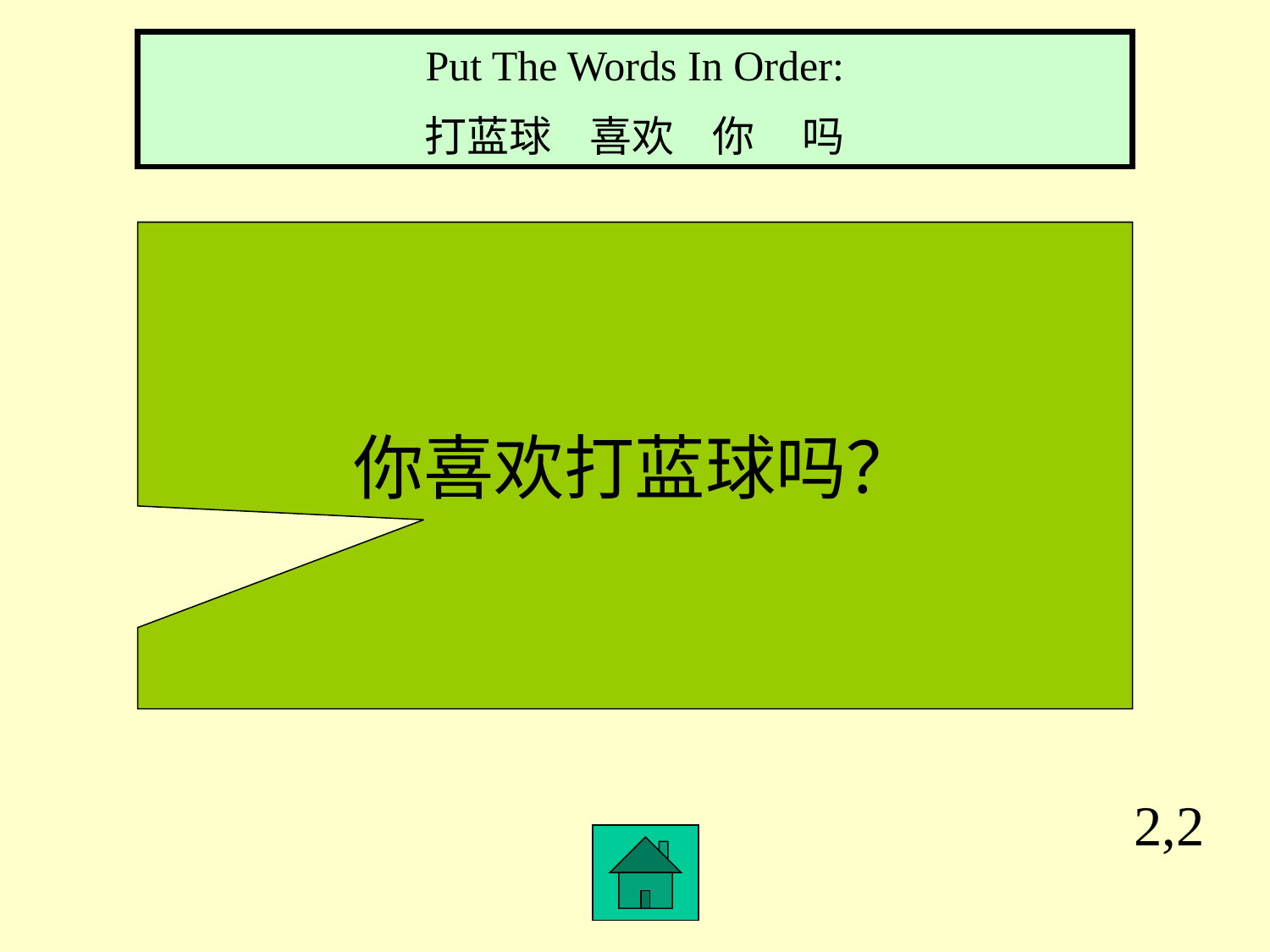

Put The Words In Order:
打蓝球    喜欢    你     吗
你喜欢打蓝球吗？
2,2